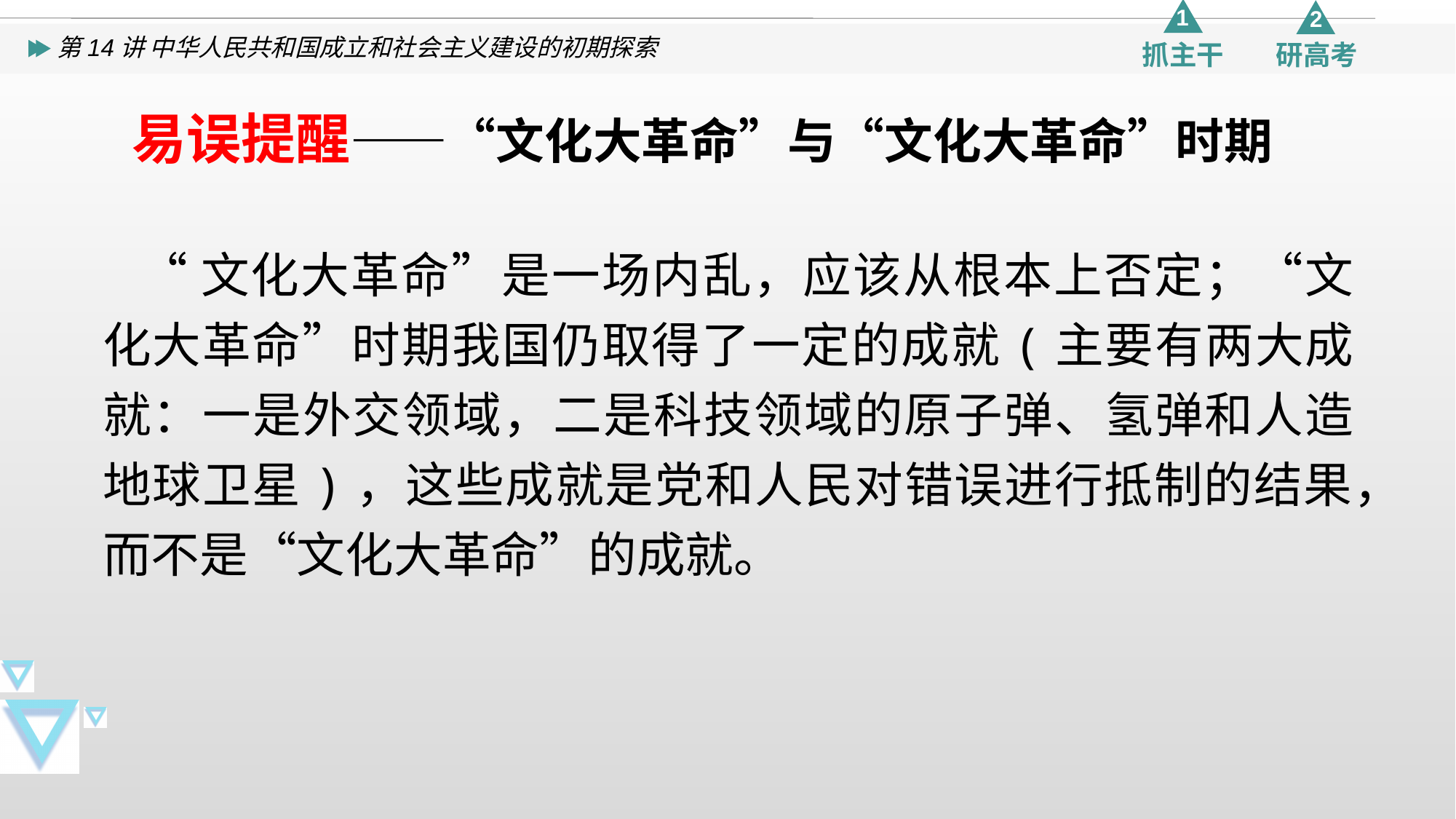

易误提醒——“文化大革命”与“文化大革命”时期
“文化大革命”是一场内乱，应该从根本上否定；“文化大革命”时期我国仍取得了一定的成就(主要有两大成就：一是外交领域，二是科技领域的原子弹、氢弹和人造地球卫星)，这些成就是党和人民对错误进行抵制的结果，而不是“文化大革命”的成就。